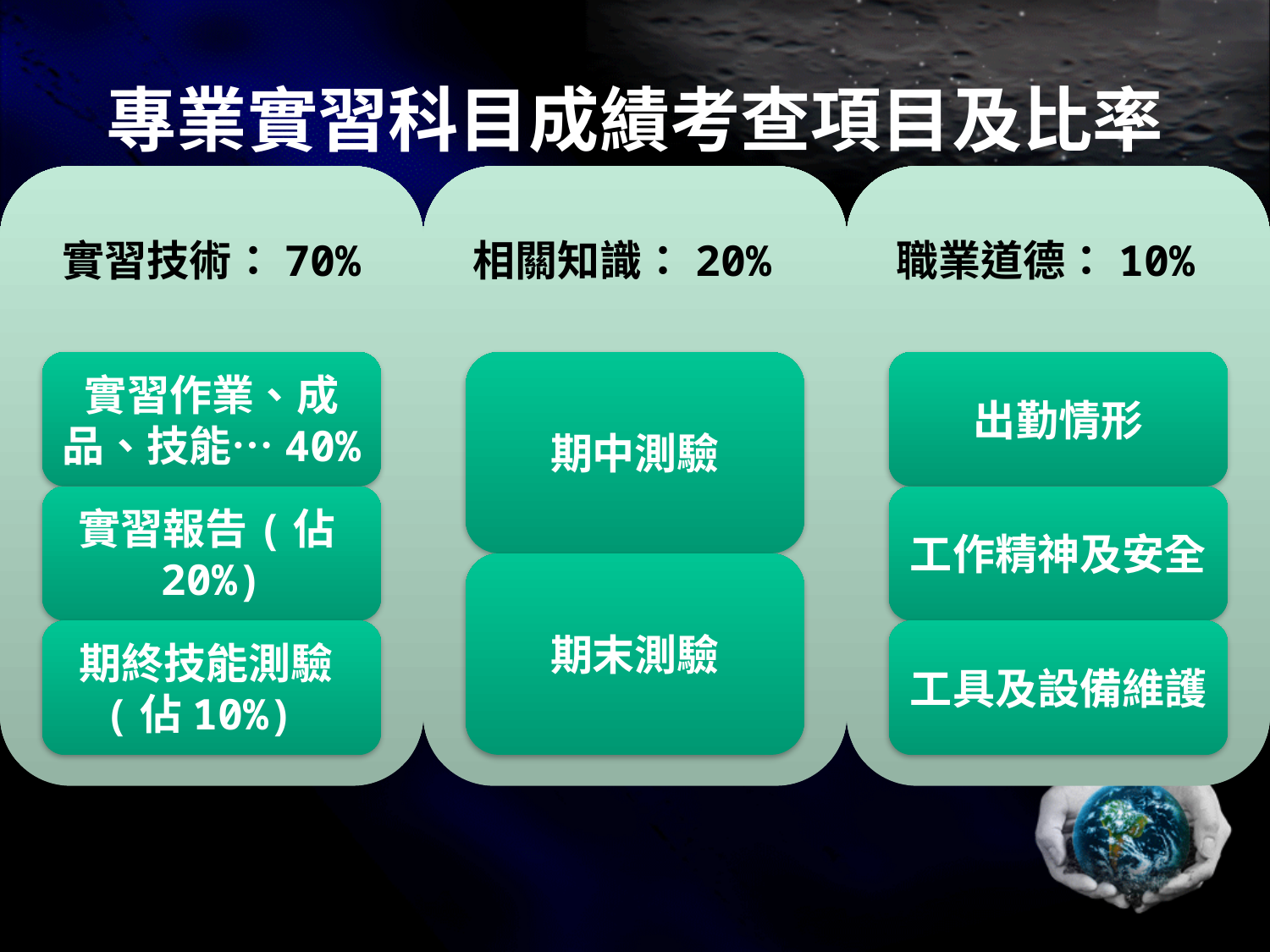

# 專業實習科目成績考查項目及比率
實習技術：70%
出勤情形
相關知識：20%
職業道德：10%
實習作業、成品、技能…40%
實習報告(佔20%)
期中測驗
期終技能測驗(佔10%)
期末測驗
工作精神及安全
工具及設備維護